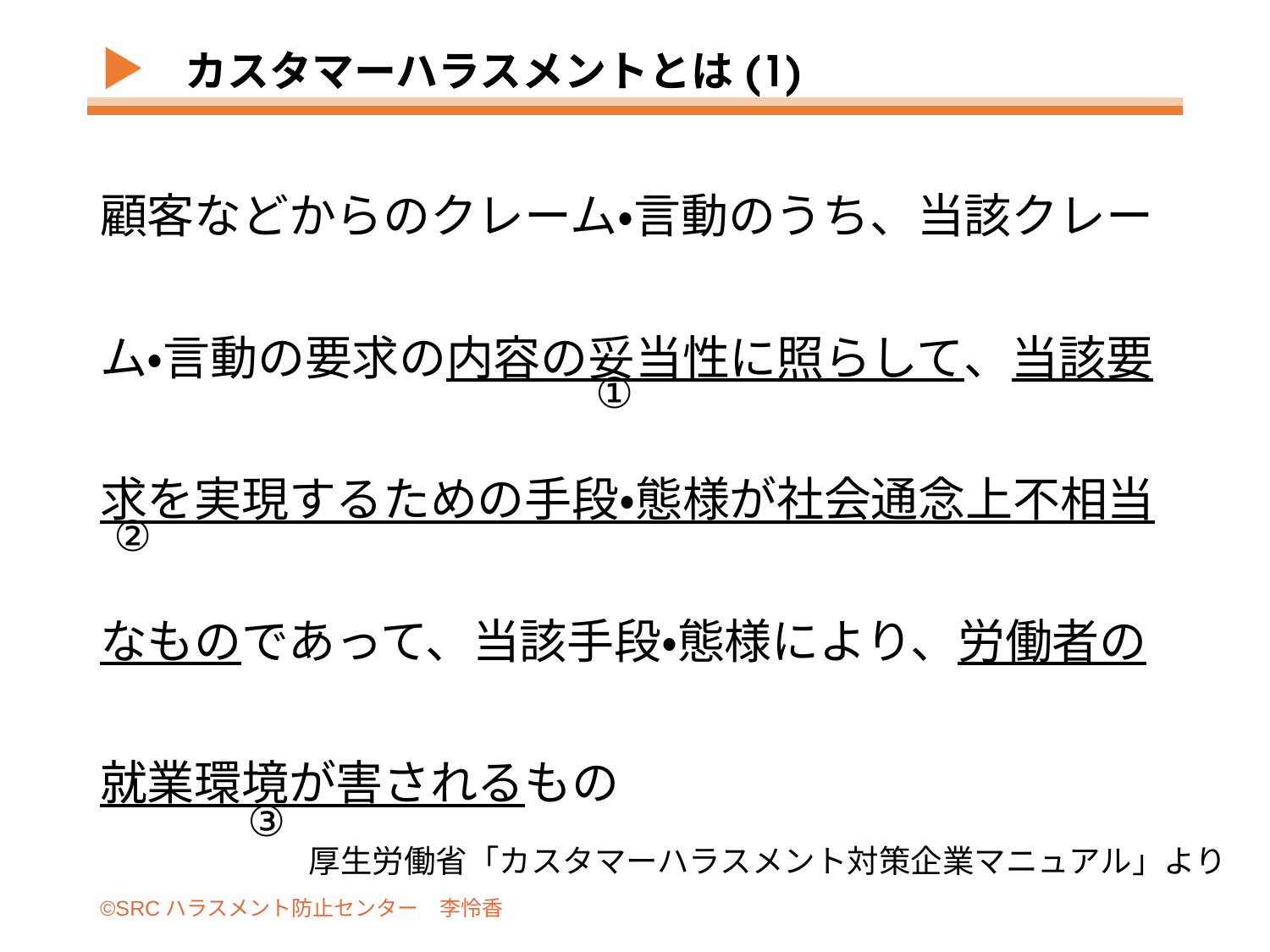

# カスタマーハラスメントとは(1)
顧客などからのクレーム・言動のうち、当該クレーム・言動の要求の内容の妥当性に照らして、当該要求を実現するための手段・態様が社会通念上不相当なものであって、当該手段・態様により、労働者の就業環境が害されるもの
①
②
③
厚生労働省「カスタマーハラスメント対策企業マニュアル」より

©SRCハラスメント防止センター　李怜香